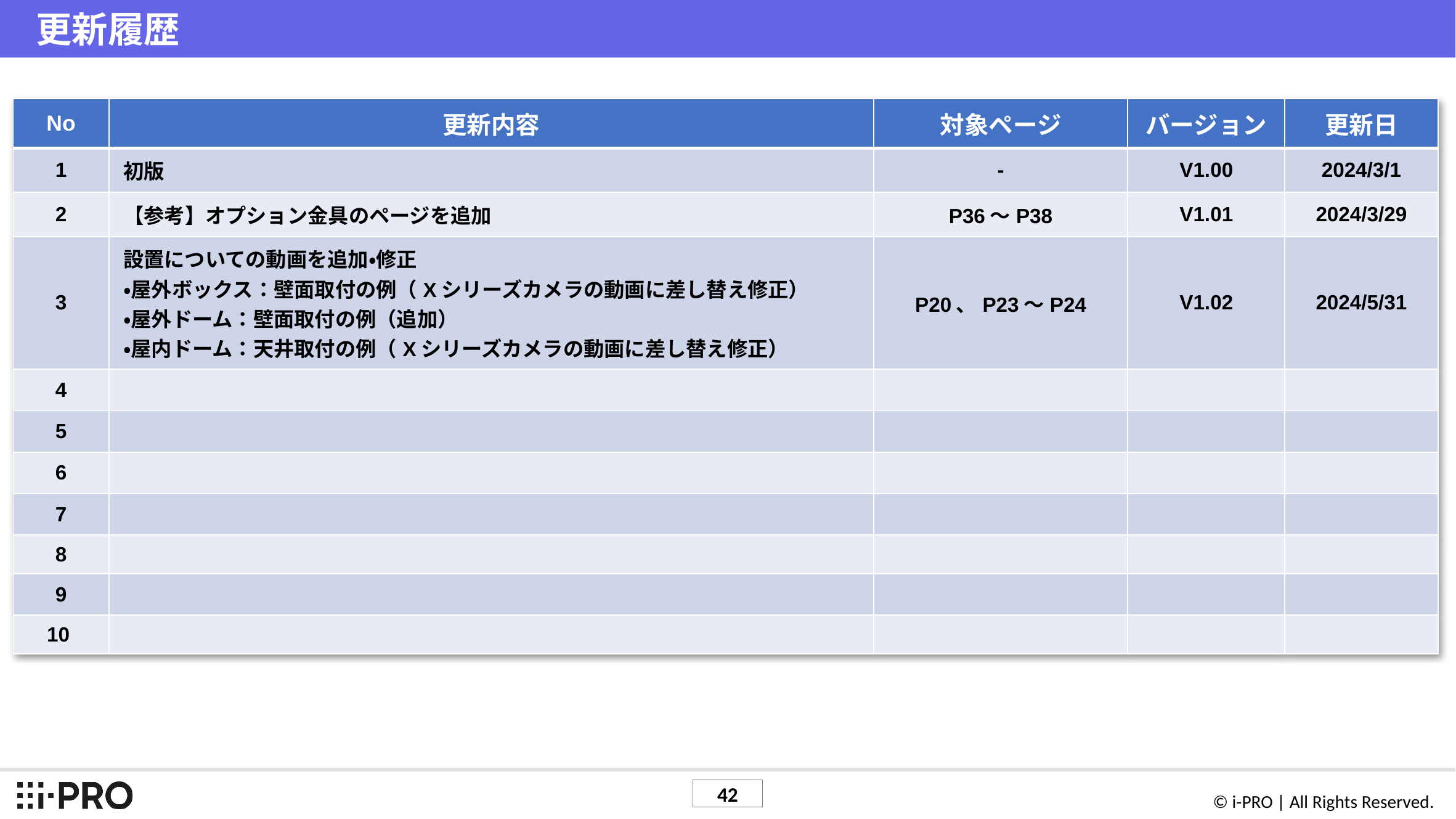

# 更新履歴
| No | 更新内容 | 対象ページ | バージョン | 更新日 |
| --- | --- | --- | --- | --- |
| 1 | 初版 | - | V1.00 | 2024/3/1 |
| 2 | 【参考】オプション金具のページを追加 | P36～P38 | V1.01 | 2024/3/29 |
| 3 | 設置についての動画を追加・修正 ・屋外ボックス：壁面取付の例（Xシリーズカメラの動画に差し替え修正） ・屋外ドーム：壁面取付の例（追加） ・屋内ドーム：天井取付の例（Xシリーズカメラの動画に差し替え修正） | P20、P23～P24 | V1.02 | 2024/5/31 |
| 4 |  |  |  |  |
| 5 |  |  |  |  |
| 6 |  |  |  |  |
| 7 |  |  |  |  |
| 8 |  |  |  |  |
| 9 |  |  |  |  |
| 10 |  |  |  |  |